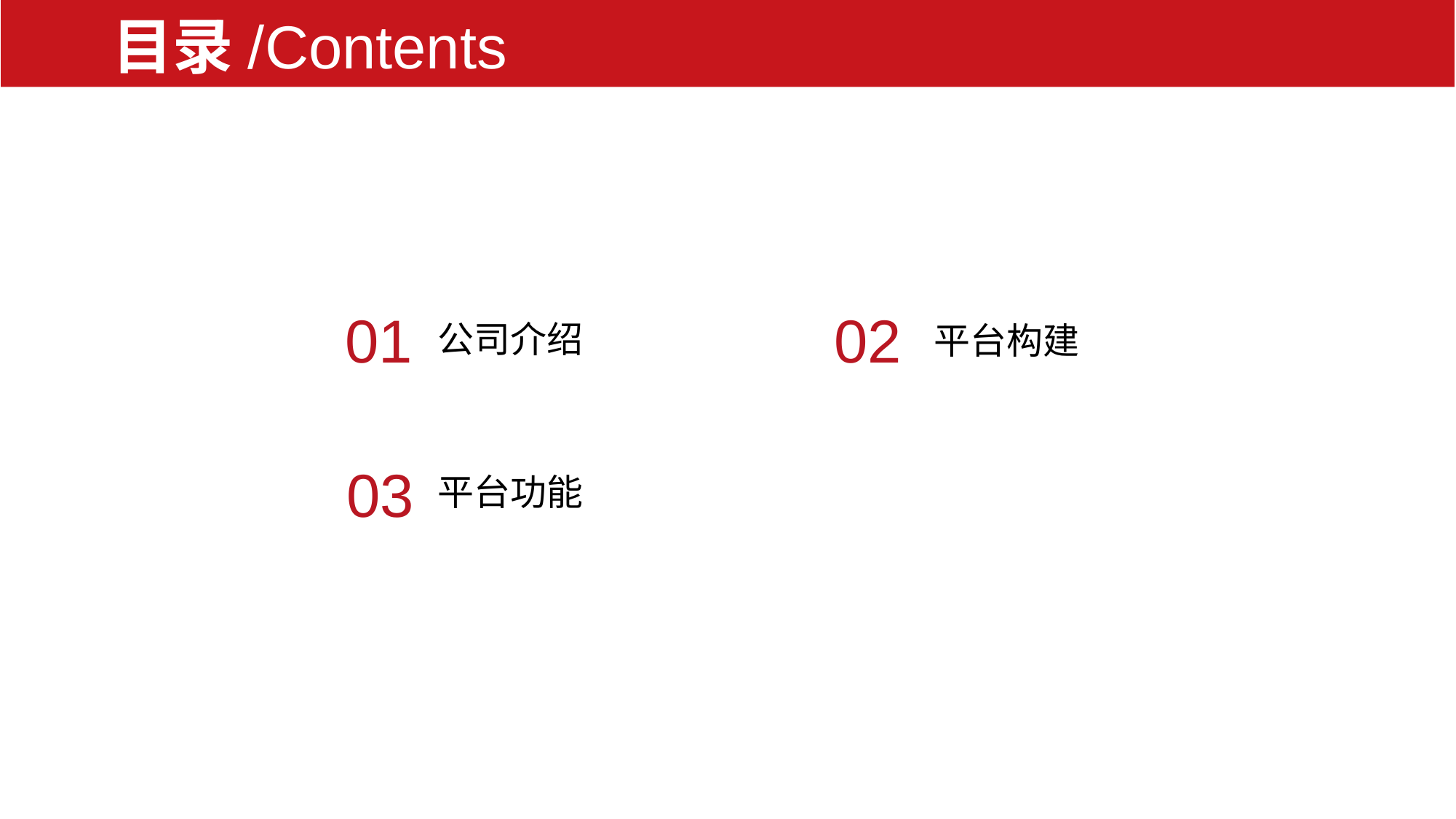

目录/Contents
01
02
公司介绍
平台构建
03
平台功能